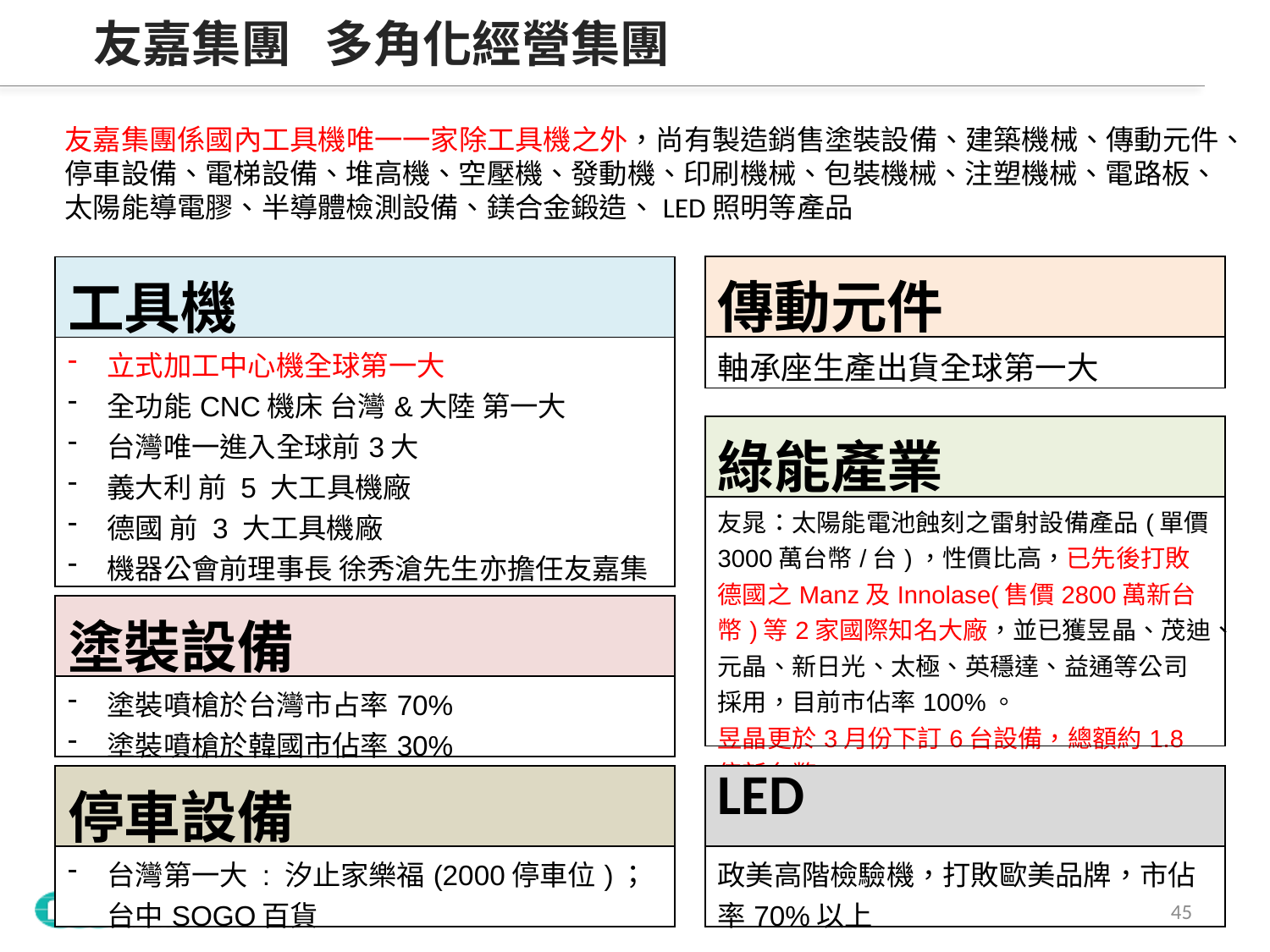

友嘉集團   多角化經營集團
友嘉集團係國內工具機唯一一家除工具機之外，尚有製造銷售塗裝設備、建築機械、傳動元件、
停車設備、電梯設備、堆高機、空壓機、發動機、印刷機械、包裝機械、注塑機械、電路板、
太陽能導電膠、半導體檢測設備、鎂合金鍛造、LED照明等產品

| 傳動元件 |
| --- |
| 軸承座生產出貨全球第一大 |
| 工具機 |
| --- |
| 立式加工中心機全球第一大 全功能CNC機床 台灣&大陸 第一大 台灣唯一進入全球前3大 義大利 前 5 大工具機廠 德國 前 3 大工具機廠 機器公會前理事長 徐秀滄先生亦擔任友嘉集團關聯企業 - 勝傑工業董事長 |
| 綠能產業 |
| --- |
| 友晁：太陽能電池蝕刻之雷射設備產品(單價3000萬台幣/台)，性價比高，已先後打敗德國之Manz及Innolase(售價2800萬新台幣)等2家國際知名大廠，並已獲昱晶、茂迪、元晶、新日光、太極、英穩達、益通等公司採用，目前市佔率100%。 昱晶更於3月份下訂6台設備，總額約1.8億新台幣 |
| 塗裝設備 |
| --- |
| 塗裝噴槍於台灣市占率70% 塗裝噴槍於韓國市佔率30% |
| 停車設備 |
| --- |
| 台灣第一大 : 汐止家樂福(2000停車位)；台中SOGO百貨 |
| LED |
| --- |
| 政美高階檢驗機，打敗歐美品牌，市佔率70%以上 |
45